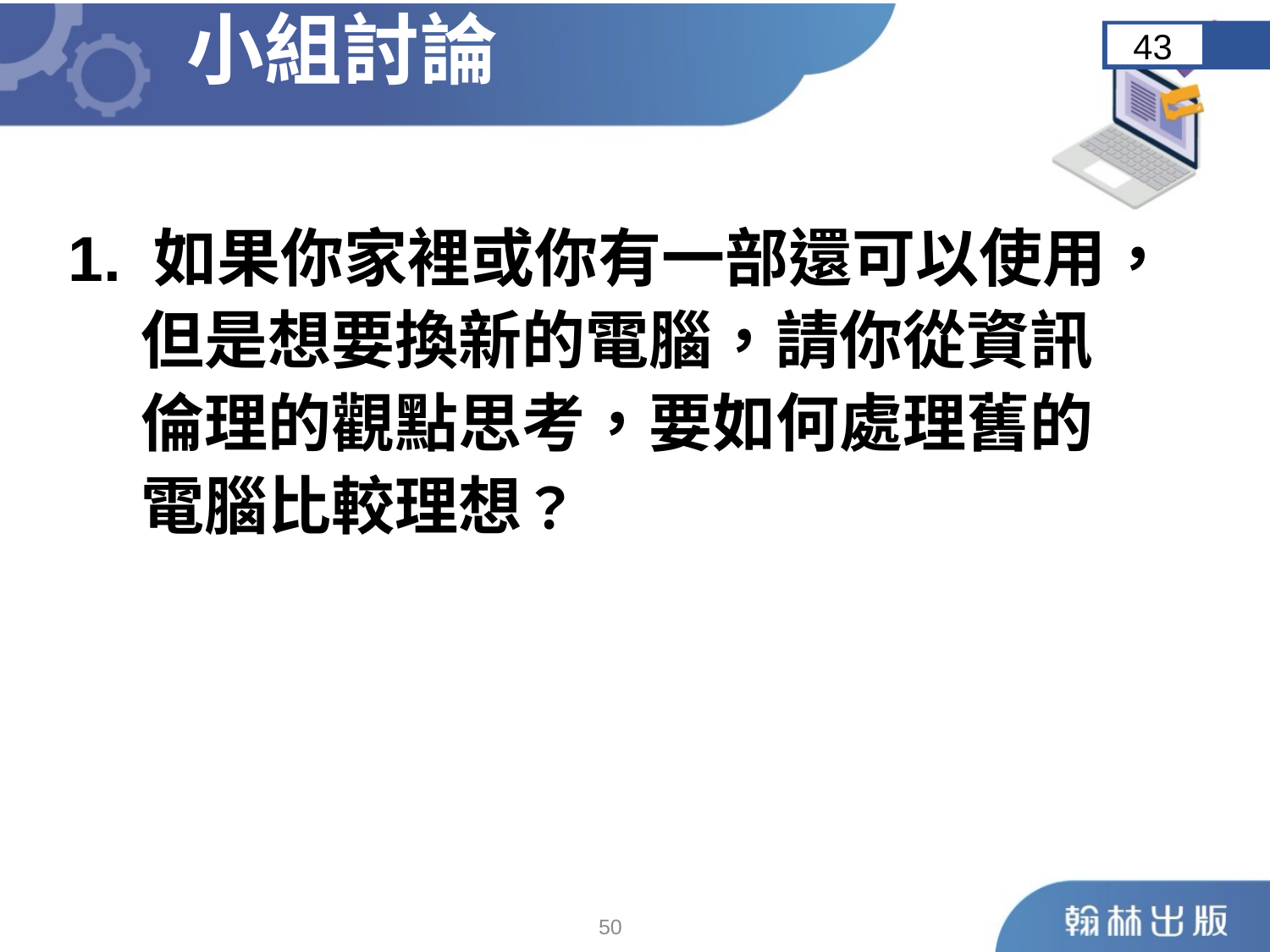

小組討論
43
1. 如果你家裡或你有一部還可以使用，
    但是想要換新的電腦，請你從資訊
    倫理的觀點思考，要如何處理舊的
    電腦比較理想？
50